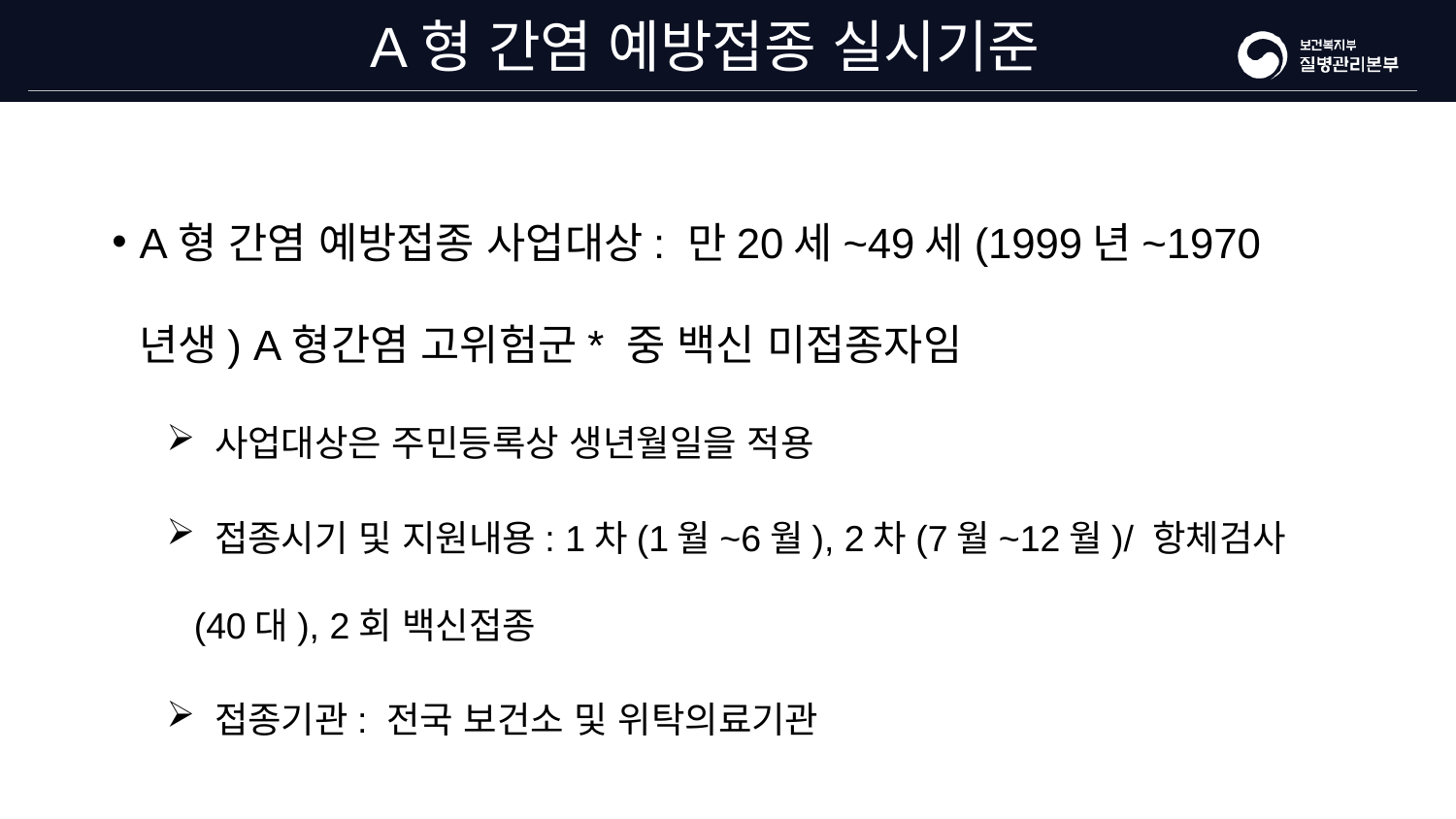

# A형 간염 예방접종 실시기준
A형 간염 예방접종 사업대상: 만20세~49세(1999년~1970년생) A형간염 고위험군* 중 백신 미접종자임
 사업대상은 주민등록상 생년월일을 적용
 접종시기 및 지원내용: 1차(1월~6월), 2차(7월~12월)/ 항체검사(40대), 2회 백신접종
 접종기관: 전국 보건소 및 위탁의료기관